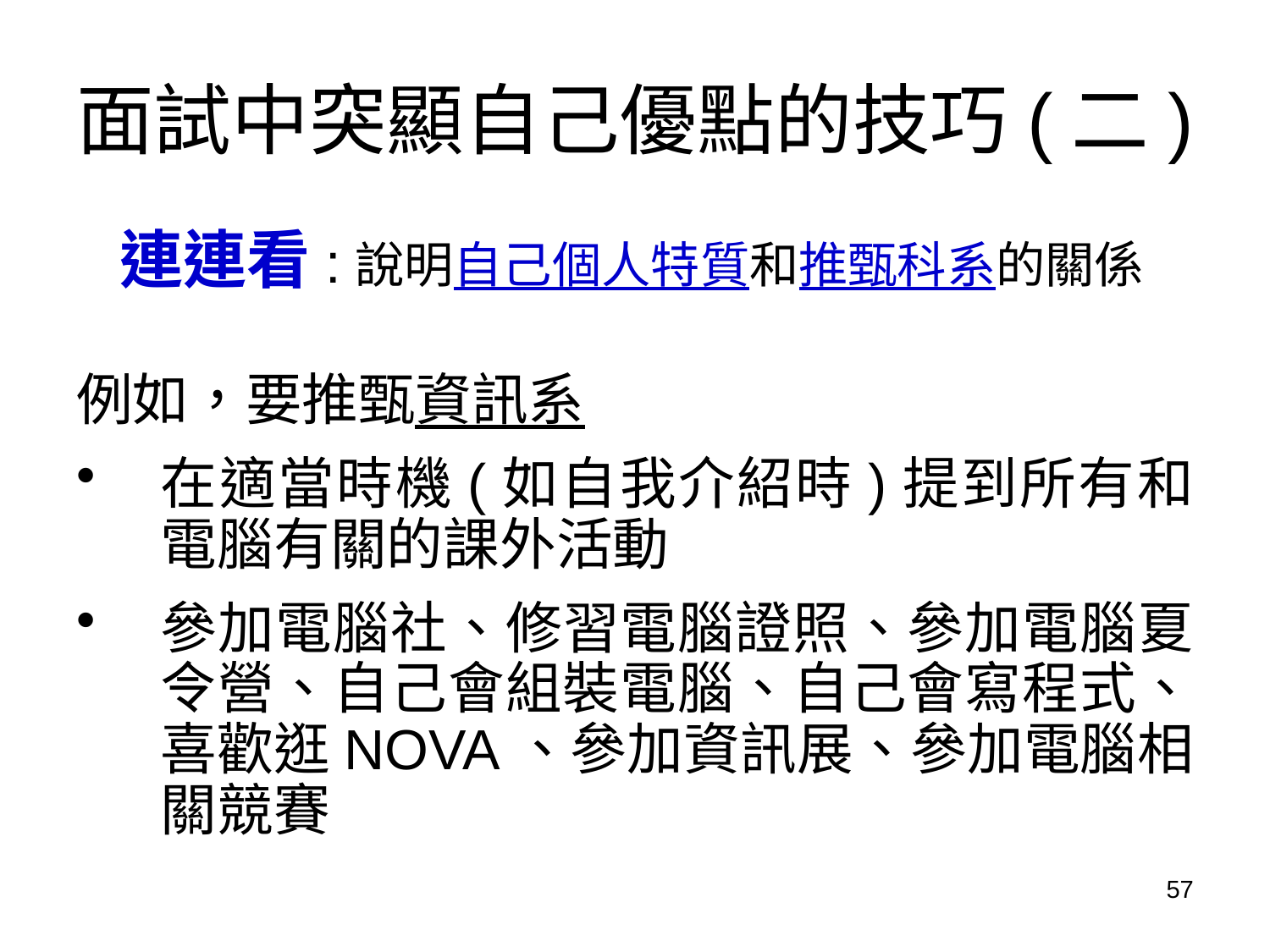

# 面試中突顯自己優點的技巧(二)
  連連看:說明自己個人特質和推甄科系的關係

例如，要推甄資訊系
在適當時機(如自我介紹時)提到所有和電腦有關的課外活動
參加電腦社、修習電腦證照、參加電腦夏令營、自己會組裝電腦、自己會寫程式、喜歡逛NOVA、參加資訊展、參加電腦相關競賽

57